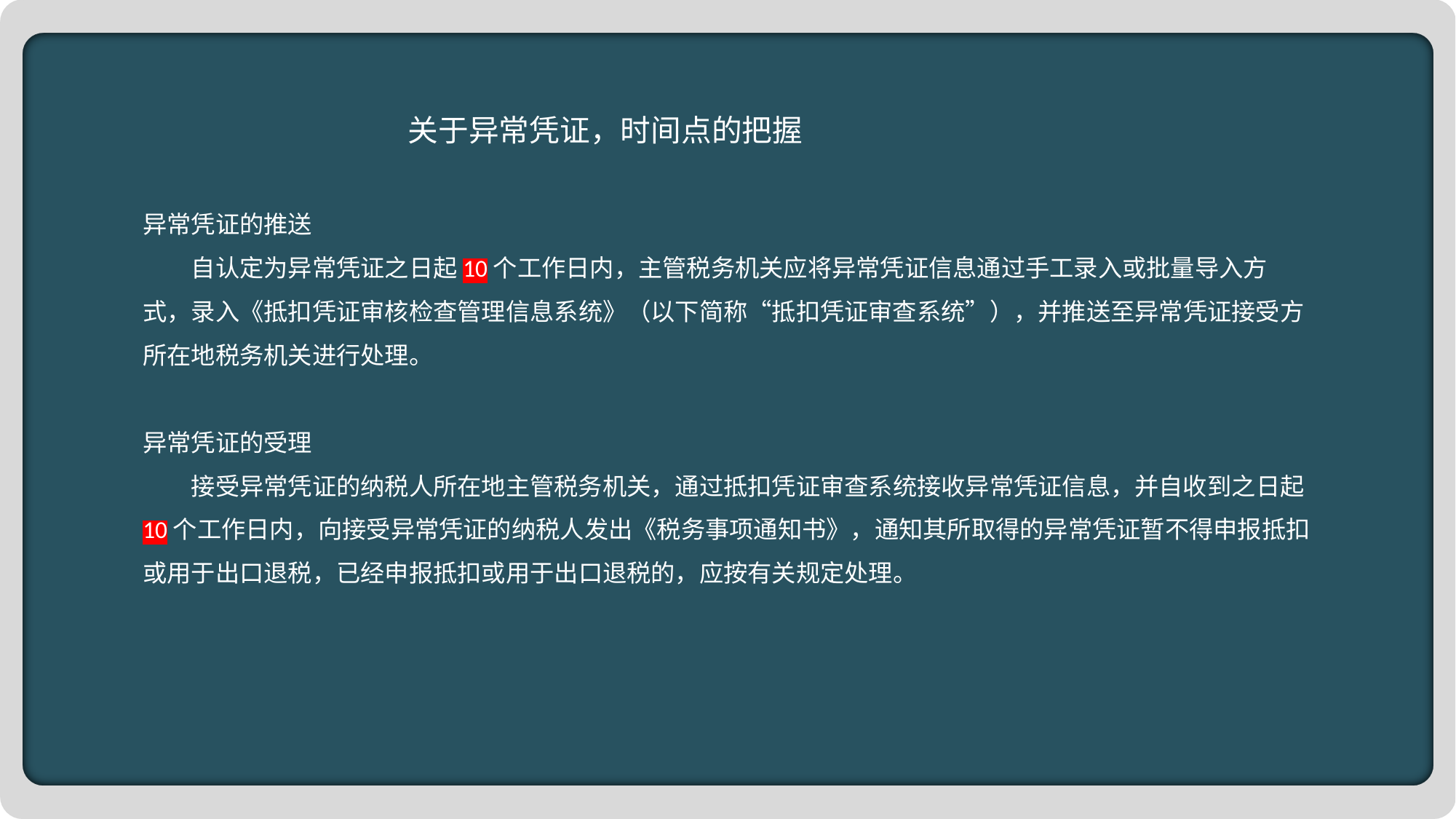

关于异常凭证，时间点的把握
异常凭证的推送
　　自认定为异常凭证之日起10个工作日内，主管税务机关应将异常凭证信息通过手工录入或批量导入方式，录入《抵扣凭证审核检查管理信息系统》（以下简称“抵扣凭证审查系统”），并推送至异常凭证接受方所在地税务机关进行处理。

异常凭证的受理
　　接受异常凭证的纳税人所在地主管税务机关，通过抵扣凭证审查系统接收异常凭证信息，并自收到之日起10个工作日内，向接受异常凭证的纳税人发出《税务事项通知书》，通知其所取得的异常凭证暂不得申报抵扣或用于出口退税，已经申报抵扣或用于出口退税的，应按有关规定处理。